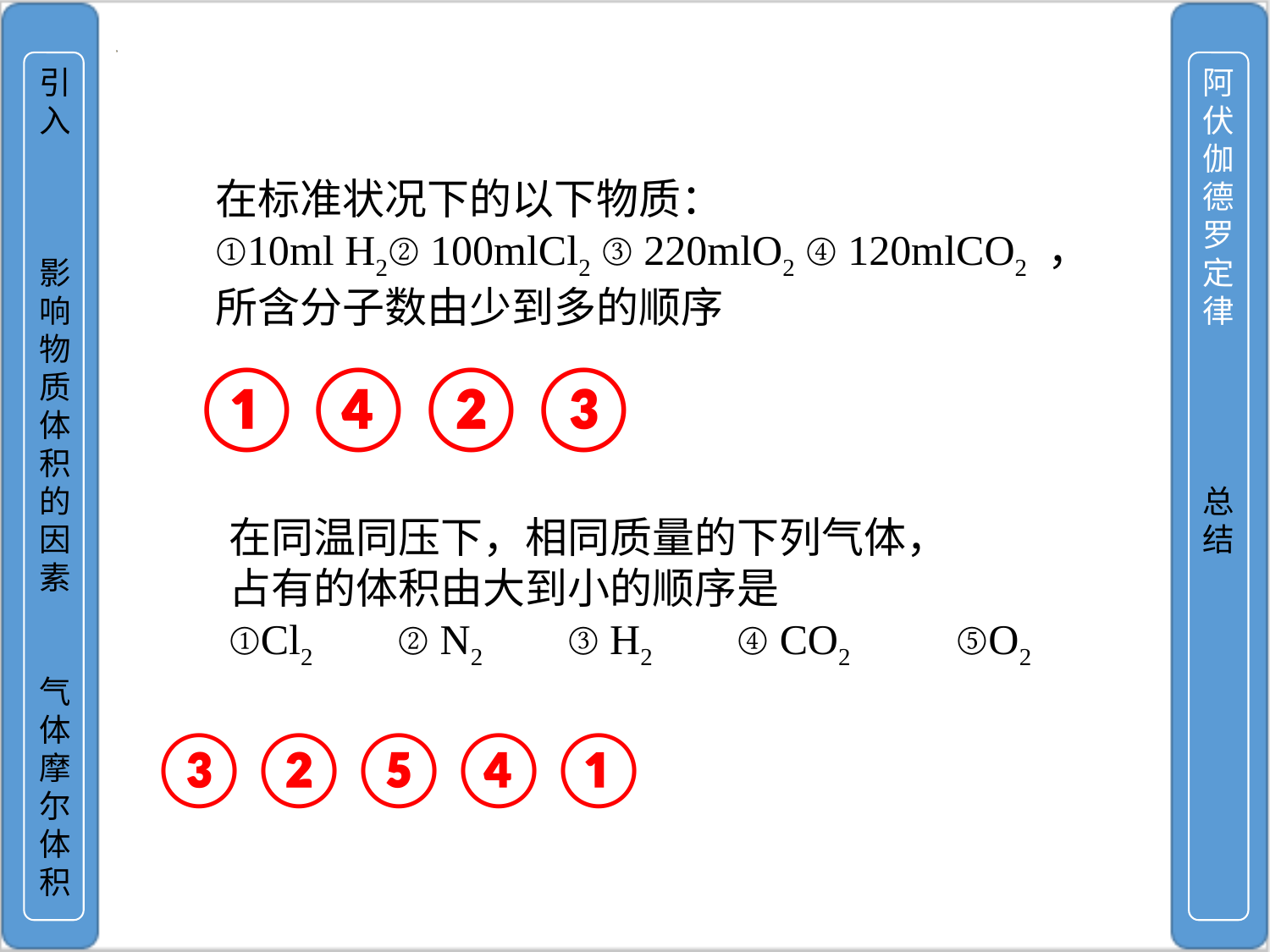

引入

影响物质体积的因素

气体摩尔体积

阿伏伽德罗定律

总结

在标准状况下的以下物质：
①10ml H2②100mlCl2 ③220mlO2 ④120mlCO2 ，
所含分子数由少到多的顺序
①④②③
在同温同压下，相同质量的下列气体，
占有的体积由大到小的顺序是
①Cl2        ②N2        ③H2        ④CO2          ⑤O2
③②⑤④①